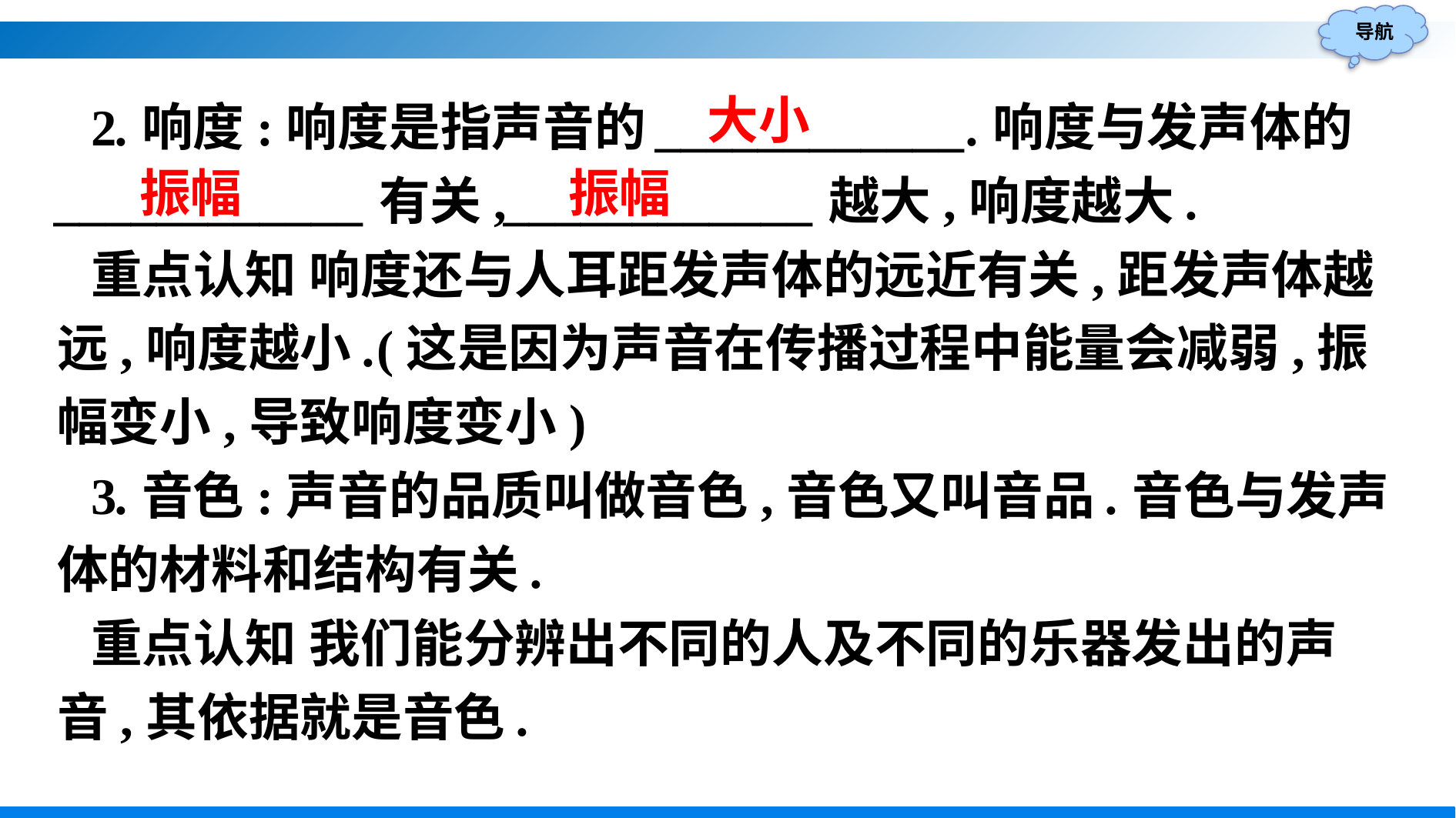

2.响度:响度是指声音的____________.响度与发声体的____________有关,____________越大,响度越大.
重点认知 响度还与人耳距发声体的远近有关,距发声体越远,响度越小.(这是因为声音在传播过程中能量会减弱,振幅变小,导致响度变小)
3.音色:声音的品质叫做音色,音色又叫音品.音色与发声体的材料和结构有关.
重点认知 我们能分辨出不同的人及不同的乐器发出的声音,其依据就是音色.
大小
振幅
振幅